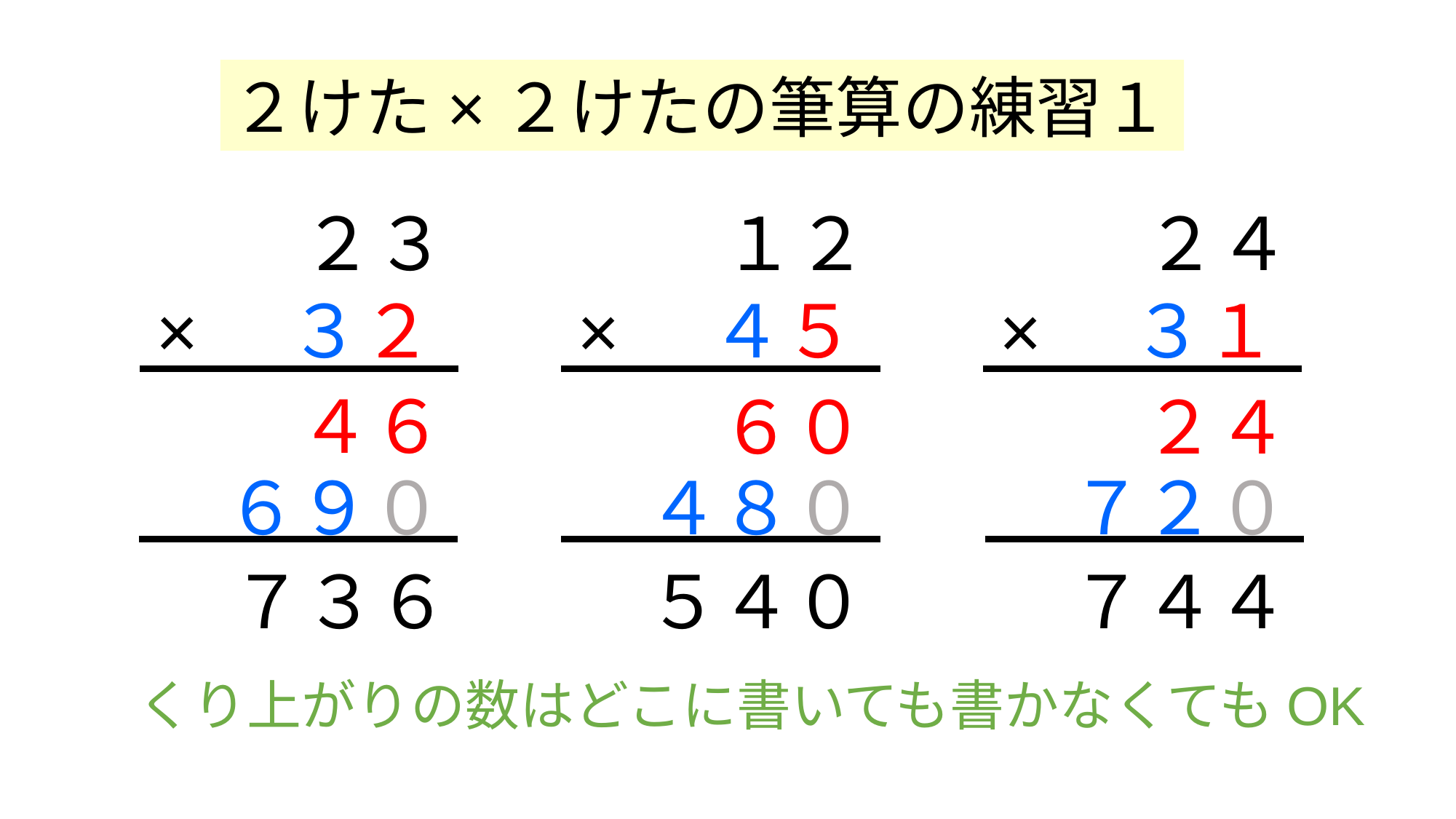

２けた×２けたの筆算の練習１
　　２３×　３２
　　１２×　４５
　　２４×　３１
４６
６０
２４
６９０
４８０
７２０
７３６
５４０
７４４
くり上がりの数はどこに書いても書かなくてもOK